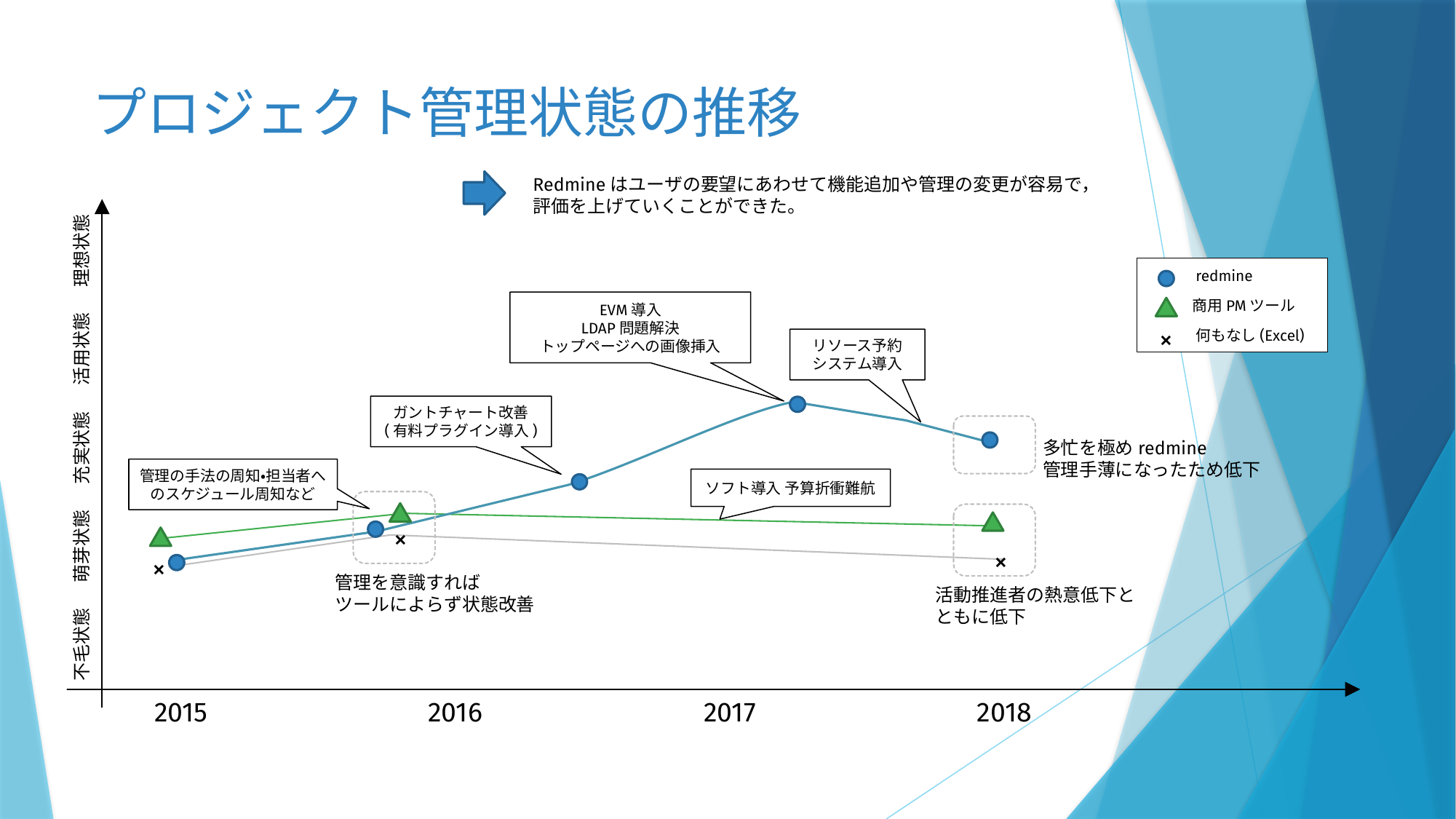

# プロジェクト管理状態の推移
Redmineはユーザの要望にあわせて機能追加や管理の変更が容易で，評価を上げていくことができた。

理想状態

redmine

商用PMツール
EVM導入
LDAP問題解決
トップページへの画像挿入

×
何もなし(Excel)
リソース予約
システム導入
活用状態
ガントチャート改善
(有料プラグイン導入)

充実状態
多忙を極めredmine
管理手薄になったため低下

管理の手法の周知・担当者へのスケジュール周知など
ソフト導入 予算折衝難航

×

萌芽状態

×
×

管理を意識すれば
ツールによらず状態改善
活動推進者の熱意低下とともに低下
不毛状態
2015
2016
2017
2018